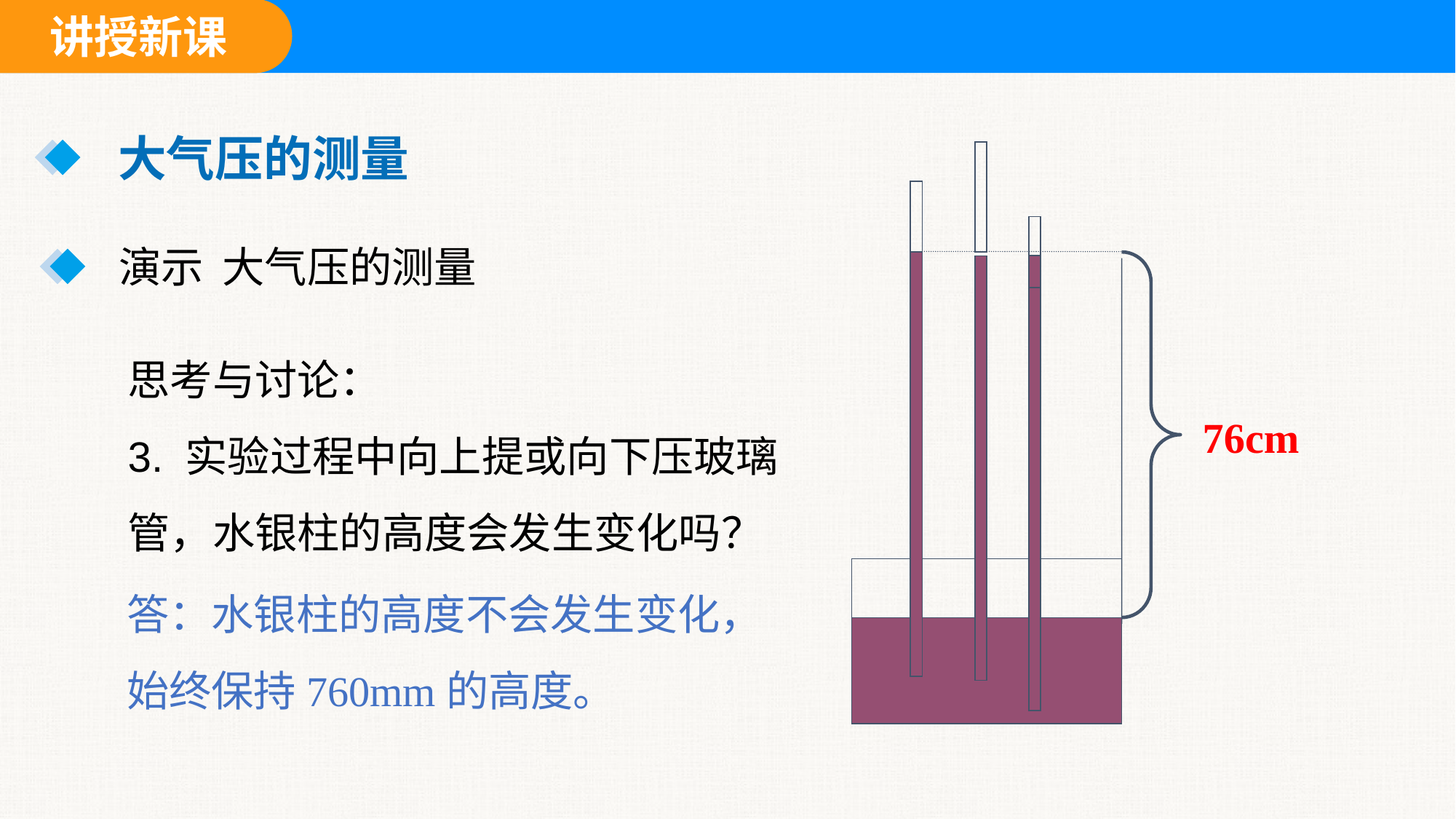

大气压的测量

76cm

演示  大气压的测量

思考与讨论：
3. 实验过程中向上提或向下压玻璃管，水银柱的高度会发生变化吗？
答：水银柱的高度不会发生变化，始终保持760mm的高度。